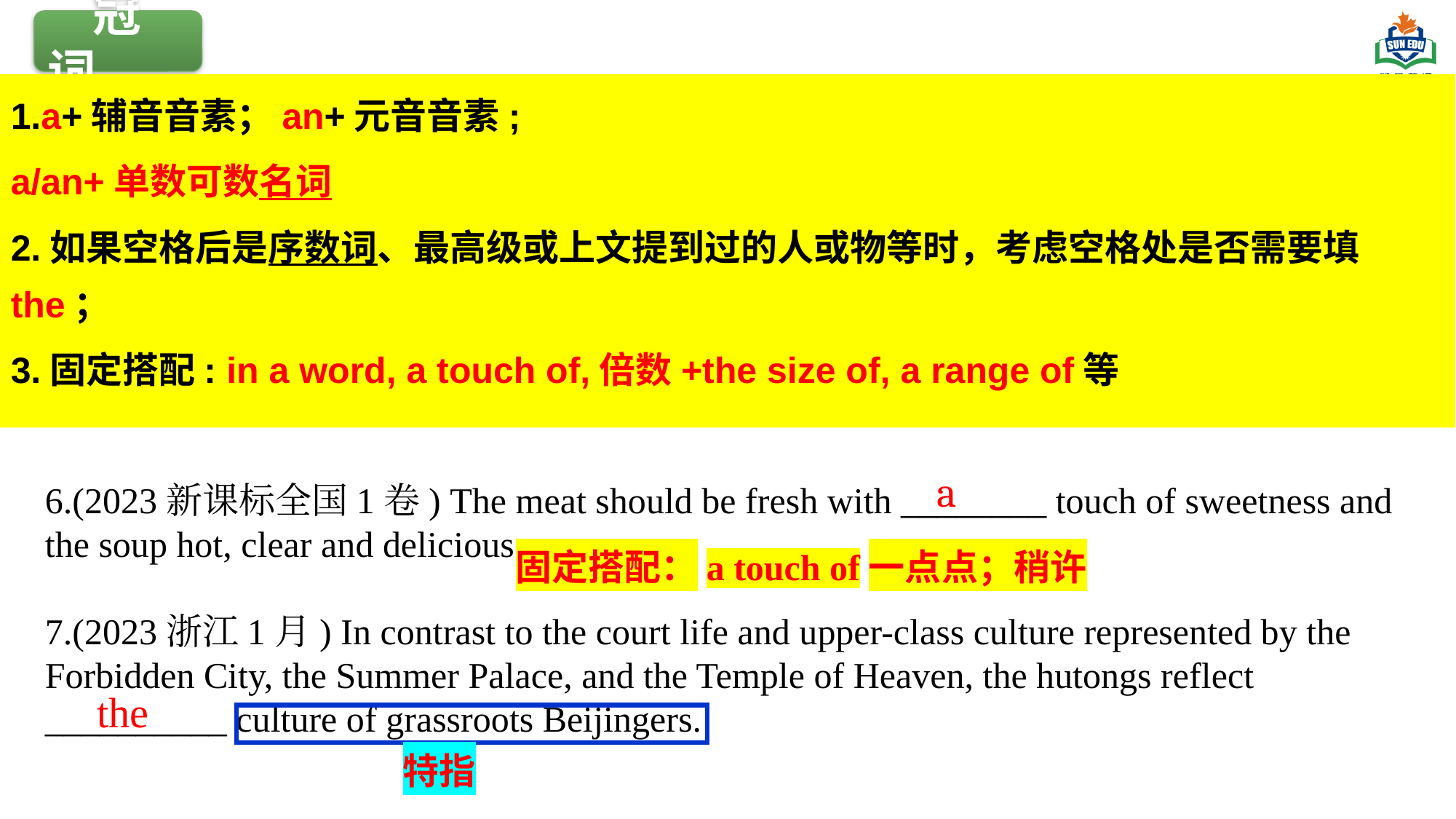

冠词
1.a+辅音音素；an+元音音素;
a/an+单数可数名词
2.如果空格后是序数词、最高级或上文提到过的人或物等时，考虑空格处是否需要填the；
3.固定搭配: in a word, a touch of,倍数+the size of, a range of等

 a
6.(2023新课标全国1卷) The meat should be fresh with ________ touch of sweetness and the soup hot, clear and delicious.

7.(2023浙江1月) In contrast to the court life and upper-class culture represented by the Forbidden City, the Summer Palace, and the Temple of Heaven, the hutongs reflect __________ culture of grassroots Beijingers.
固定搭配：a touch of一点点；稍许
 the

特指